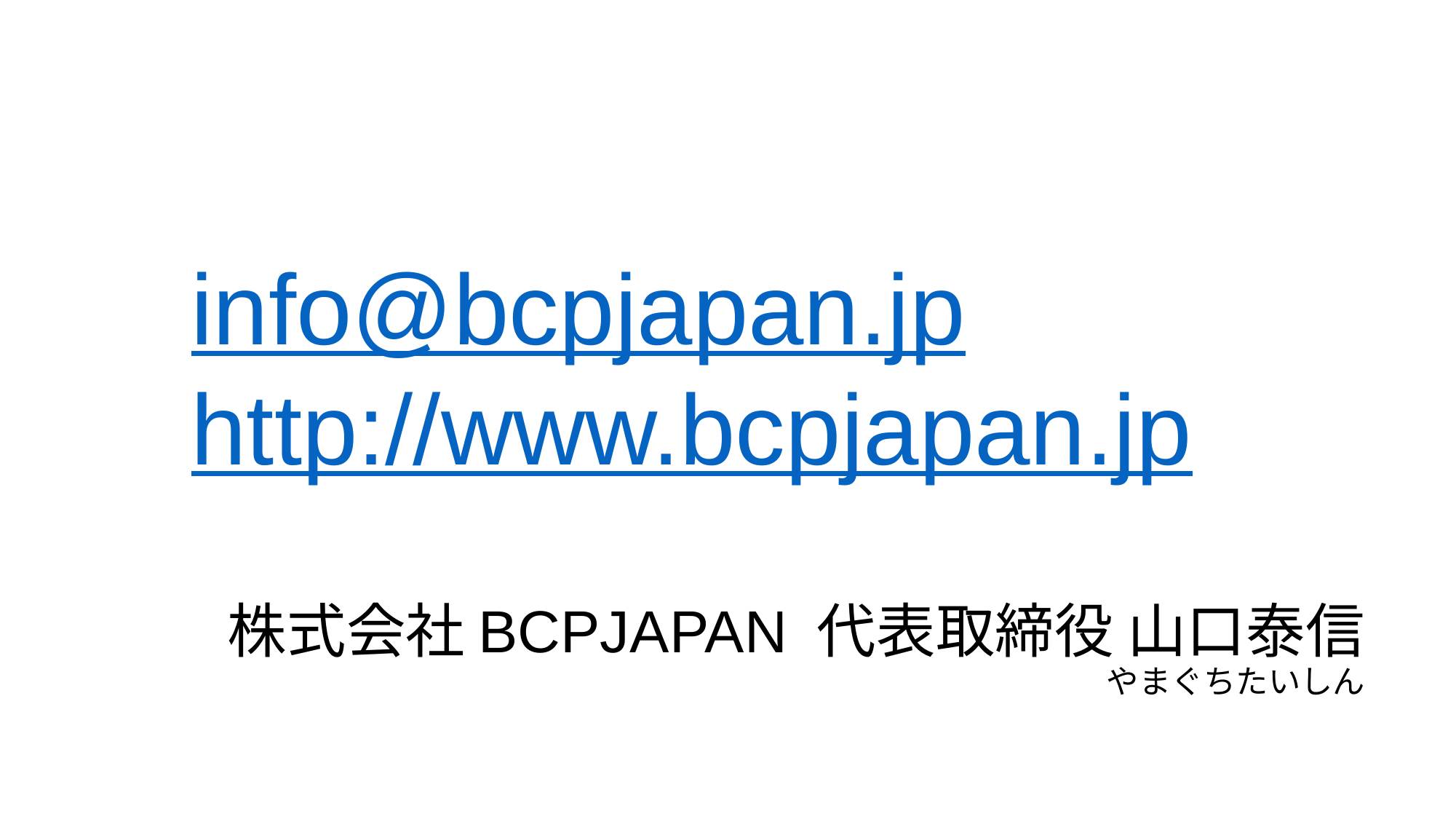

info@bcpjapan.jp
http://www.bcpjapan.jp

# 株式会社BCPJAPAN 代表取締役 山口泰信 やまぐちたいしん